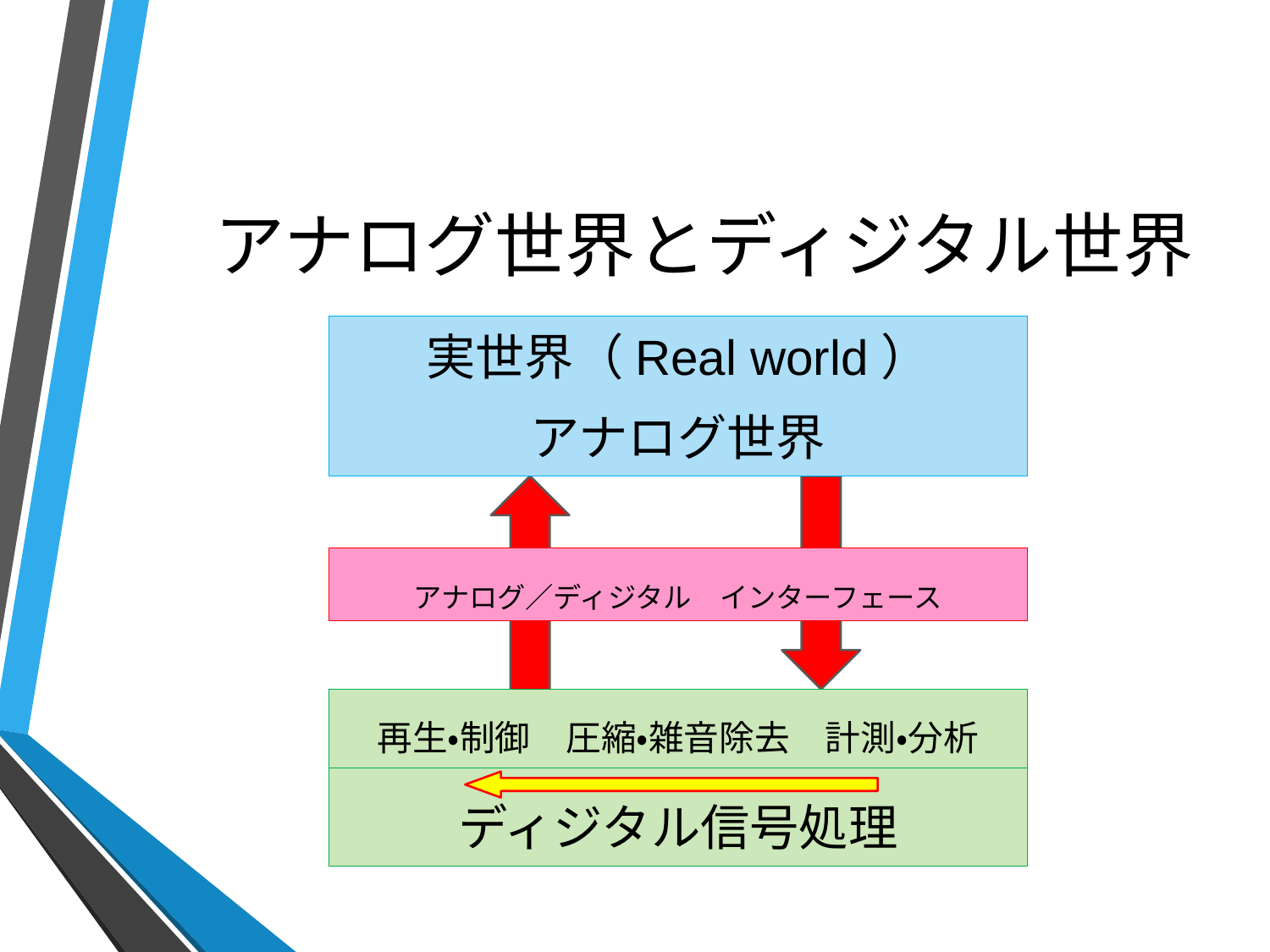

# アナログ世界とディジタル世界
実世界（Real world）
アナログ世界

アナログ／ディジタル　インターフェース
再生・制御　圧縮・雑音除去　計測・分析

ディジタル信号処理